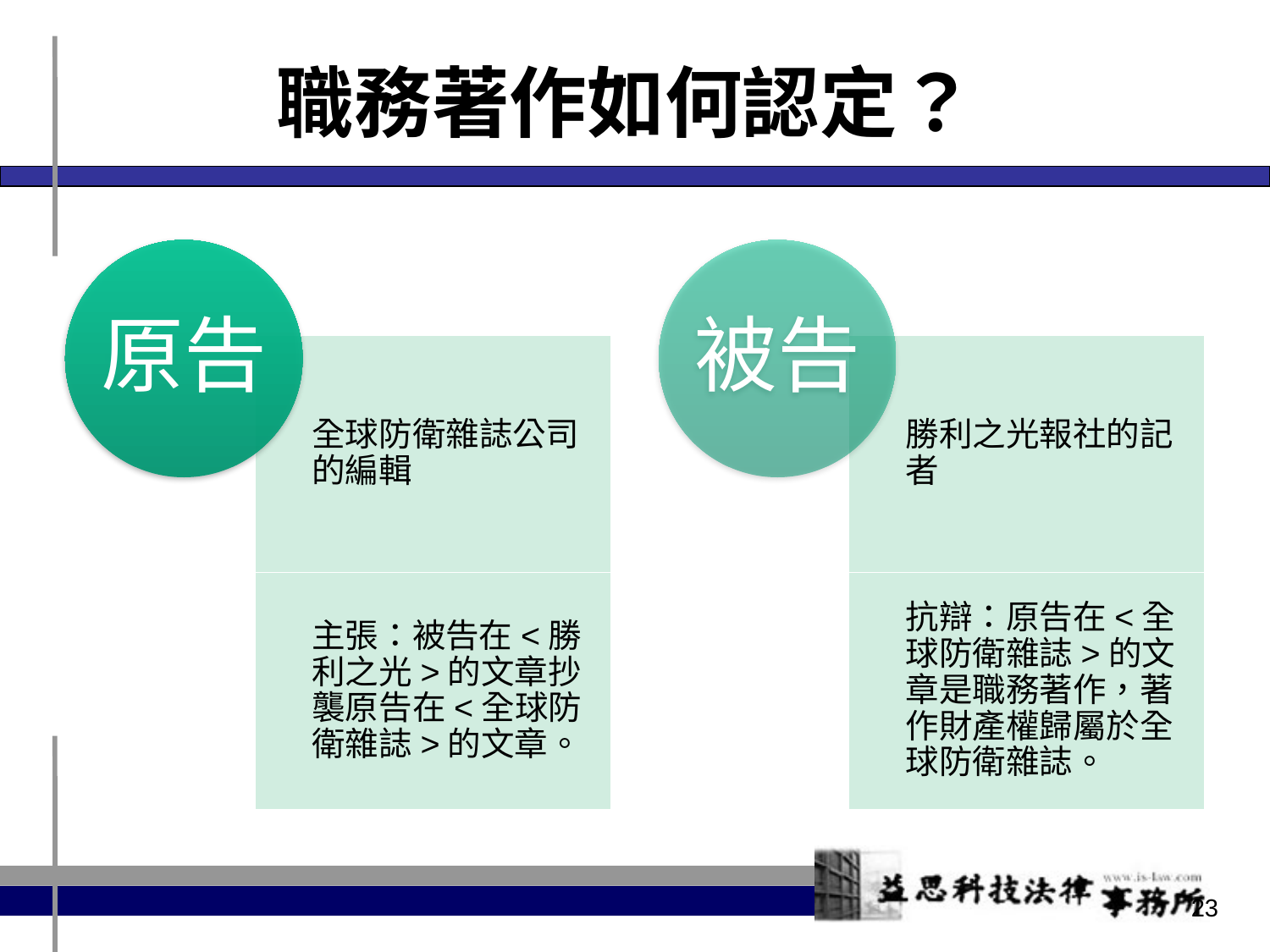

# 職務著作如何認定？
全球防衛雜誌公司的編輯
主張：被告在<勝利之光>的文章抄襲原告在<全球防衛雜誌>的文章。
原告
勝利之光報社的記者
抗辯：原告在<全球防衛雜誌>的文章是職務著作，著作財產權歸屬於全球防衛雜誌。
被告
23